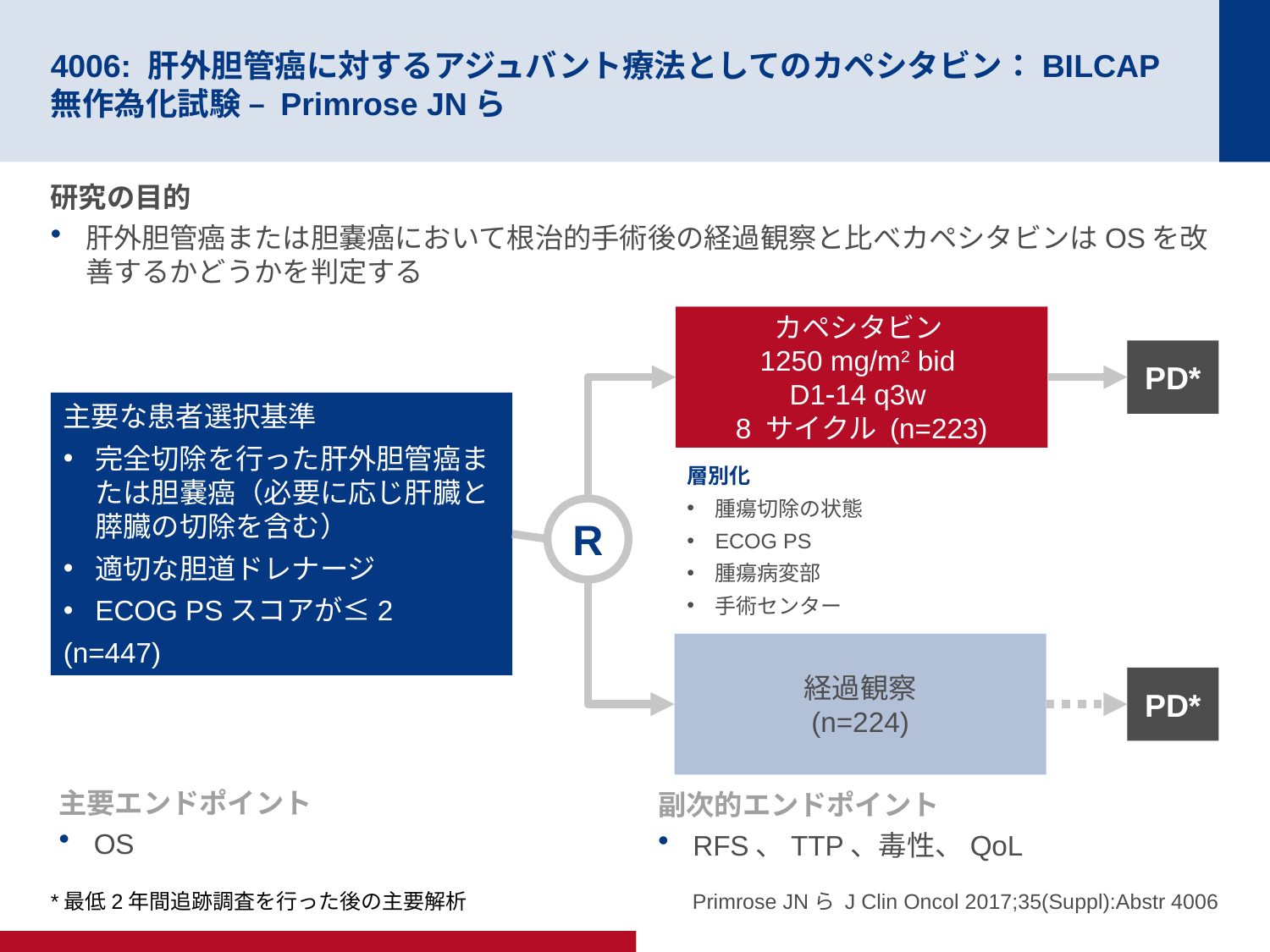

# 4006: 肝外胆管癌に対するアジュバント療法としてのカペシタビン：BILCAP無作為化試験 – Primrose JNら
研究の目的
肝外胆管癌または胆嚢癌において根治的手術後の経過観察と比べカペシタビンはOSを改善するかどうかを判定する
カペシタビン
1250 mg/m2 bid
D1−14 q3w
8 サイクル (n=223)
PD*
主要な患者選択基準
完全切除を行った肝外胆管癌または胆嚢癌（必要に応じ肝臓と膵臓の切除を含む）
適切な胆道ドレナージ
ECOG PSスコアが≤2
(n=447)
層別化
腫瘍切除の状態
ECOG PS
腫瘍病変部
手術センター

R
経過観察
(n=224)
PD*
主要エンドポイント
OS

副次的エンドポイント
RFS、TTP、毒性、QoL
*最低2年間追跡調査を行った後の主要解析
Primrose JNら J Clin Oncol 2017;35(Suppl):Abstr 4006